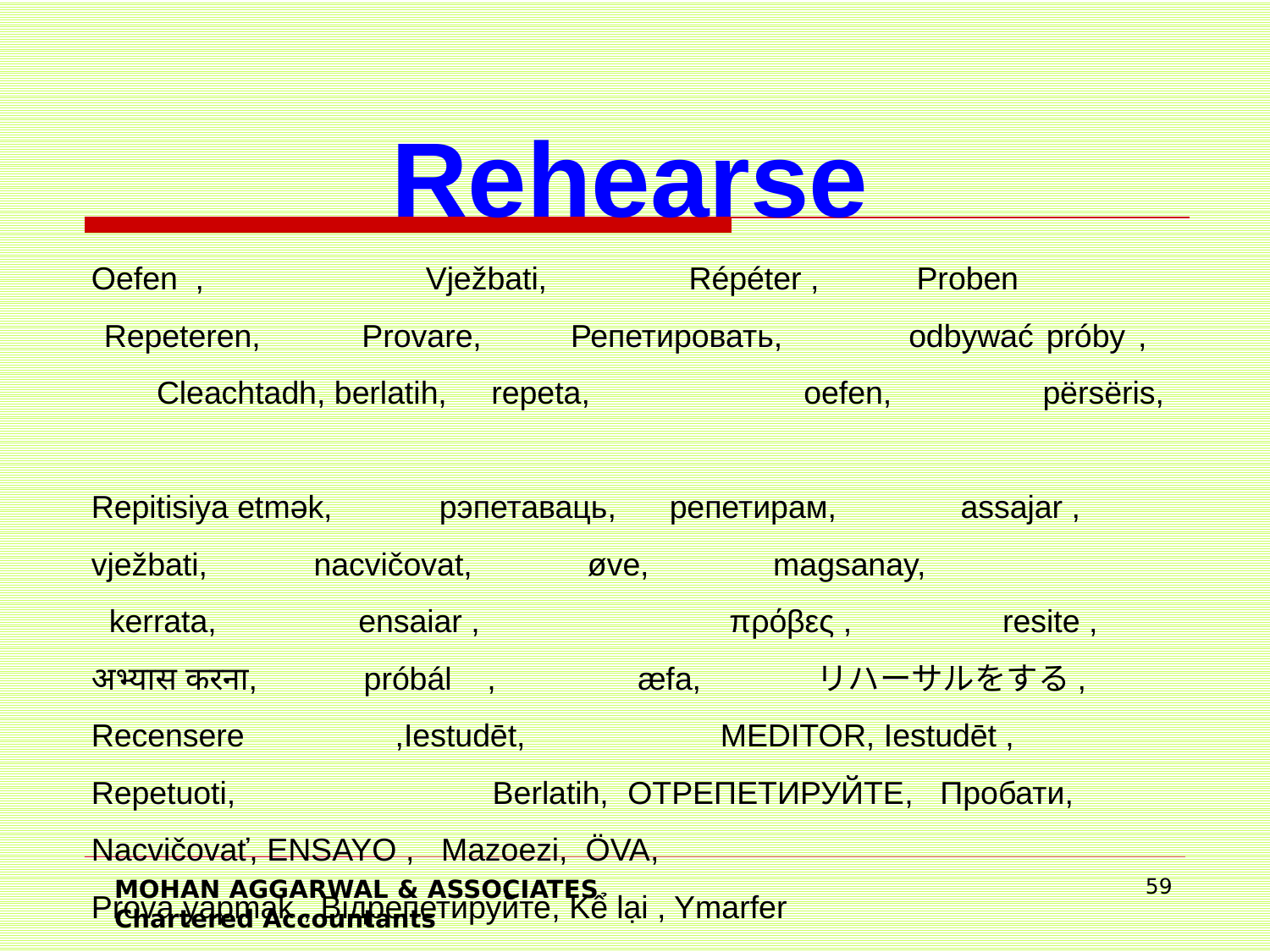

Rehearse
Oefen  ,                         Vježbati,                Répéter ,           Proben
 Repeteren,        Provare,       Репетировать,          odbywać próby ,      Cleachtadh, berlatih,     repeta,                        oefen,                 përsëris,
Repitisiya etmək,            рэпетаваць,      репетирам,              assajar ,
vježbati,            nacvičovat,             øve,              magsanay,
  kerrata,                ensaiar ,                            πρόβες ,                 resite ,
अभ्यास करना,            próbál    ,                æfa,            リハーサルをする,
Recensere                 ,Iestudēt,                      MEDITOR, Iestudēt ,
Repetuoti,                             Berlatih,  ОТРЕПЕТИРУЙТЕ,   Пробати,
Nacvičovať, ENSAYO ,   Mazoezi,  ÖVA,
Prova yapmak , Відрепетируйте, Kể lại , Ymarfer

MOHAN AGGARWAL & ASSOCIATES  Chartered Accountants
59